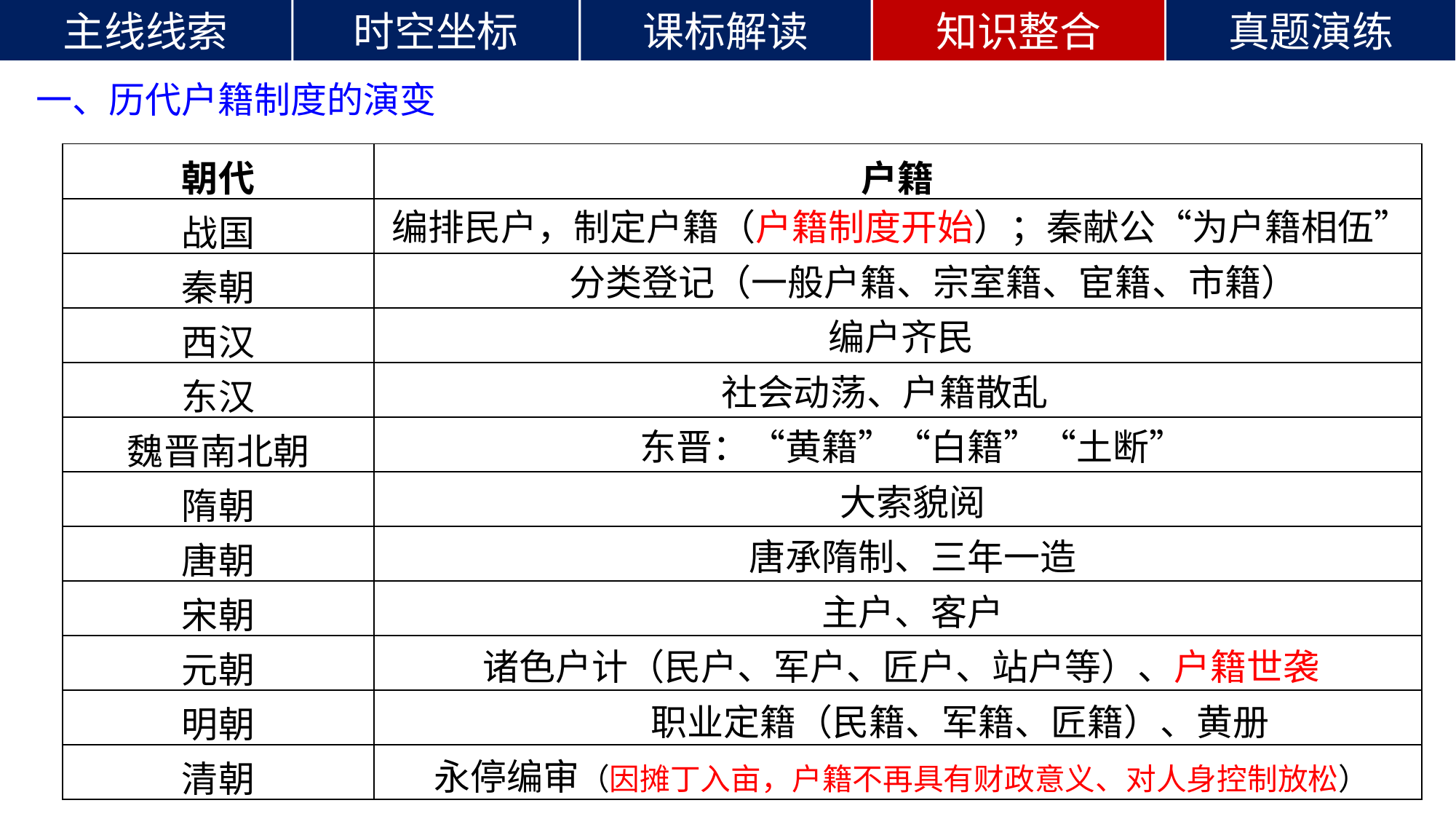

一、历代户籍制度的演变
| 朝代 | 户籍 |
| --- | --- |
| 战国 |  |
| 秦朝 |  |
| 西汉 |  |
| 东汉 |  |
| 魏晋南北朝 |  |
| 隋朝 |  |
| 唐朝 |  |
| 宋朝 |  |
| 元朝 |  |
| 明朝 |  |
| 清朝 |  |
编排民户，制定户籍（户籍制度开始）；秦献公“为户籍相伍”
分类登记（一般户籍、宗室籍、宦籍、市籍）
编户齐民
社会动荡、户籍散乱
东晋：“黄籍”“白籍”“土断”
大索貌阅
唐承隋制、三年一造
主户、客户
诸色户计（民户、军户、匠户、站户等）、户籍世袭
职业定籍（民籍、军籍、匠籍）、黄册
永停编审（因摊丁入亩，户籍不再具有财政意义、对人身控制放松）